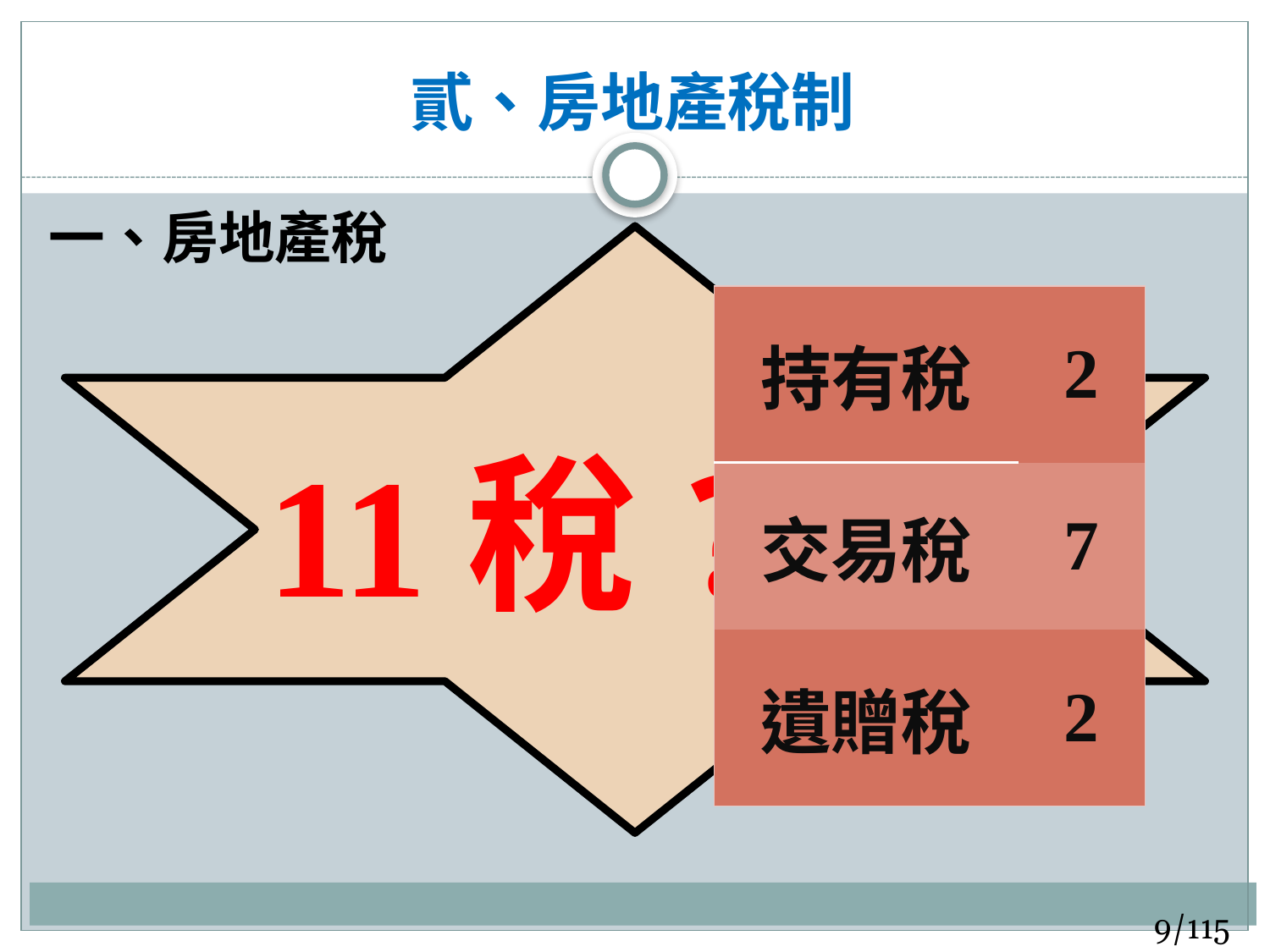

# 貳、房地產稅制
一、房地產稅
11稅?
| 持有稅 | 2 |
| --- | --- |
| 交易稅 | 7 |
| 遺贈稅 | 2 |